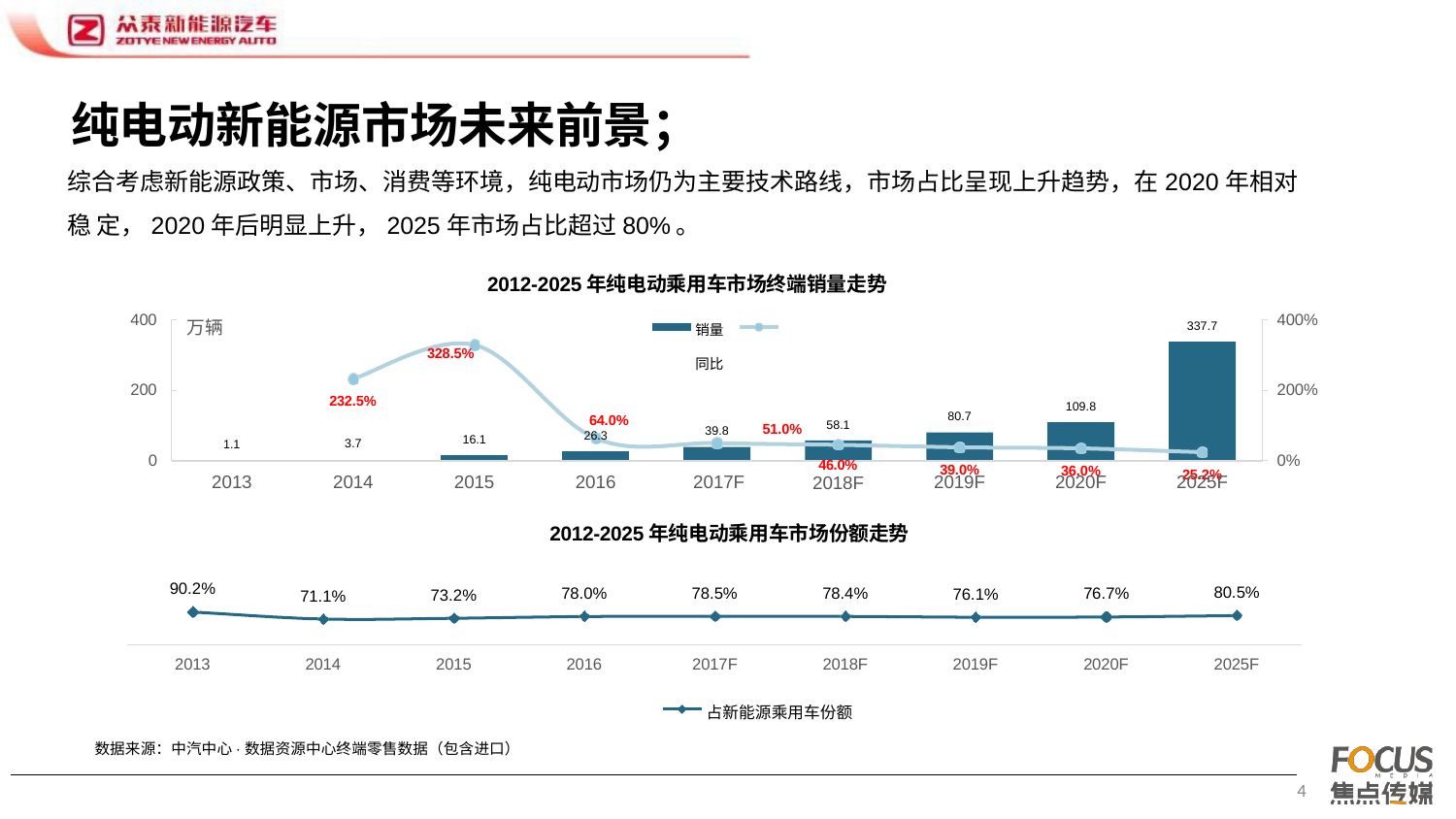

# 纯电动新能源市场未来前景；
综合考虑新能源政策、市场、消费等环境，纯电动市场仍为主要技术路线，市场占比呈现上升趋势，在2020年相对稳 定，2020年后明显上升，2025年市场占比超过80%。
2012-2025年纯电动乘用车市场终端销量走势

销量	同比
400
400%
万辆
337.7

328.5%

200
200%

232.5%
109.8
80.7
64.0%
26.3
58.1
51.0%
39.8

16.1

3.7
1.1

0
0%
46.0%
2018F

39.0%
36.0%

25.2%
2013
2014
2015
2016	2017F
2019F
2020F
2025F
2012-2025年纯电动乘用车市场份额走势
90.2%
80.5%
78.5%
78.4%
78.0%
76.7%
76.1%
73.2%
71.1%

2013
2014
2015
2016
2017F	2018F

占新能源乘用车份额
2019F
2020F
2025F

数据来源：中汽中心·数据资源中心终端零售数据（包含进口）

4